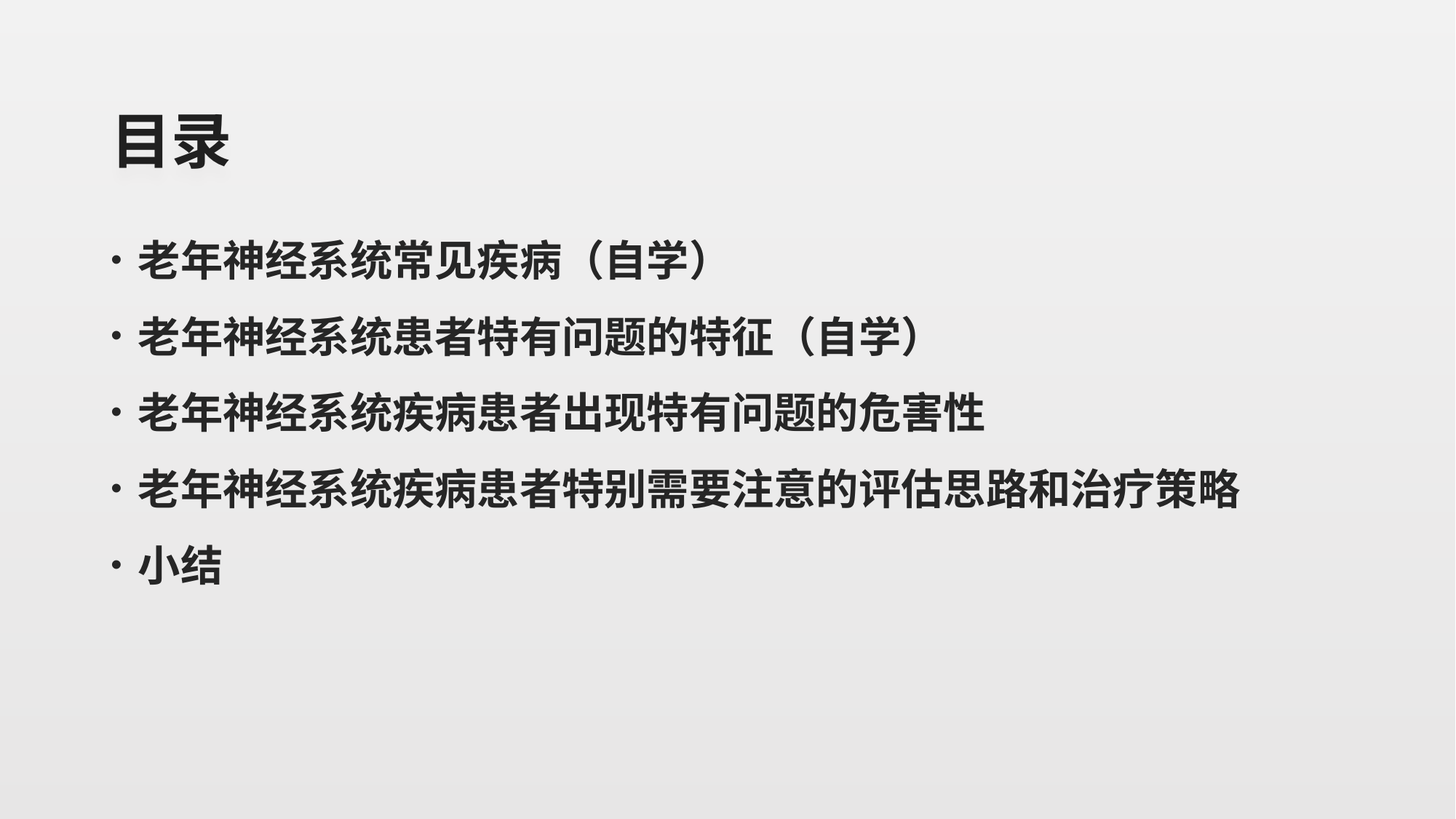

# 目录
老年神经系统常见疾病（自学）
老年神经系统患者特有问题的特征（自学）
老年神经系统疾病患者出现特有问题的危害性
老年神经系统疾病患者特别需要注意的评估思路和治疗策略
小结